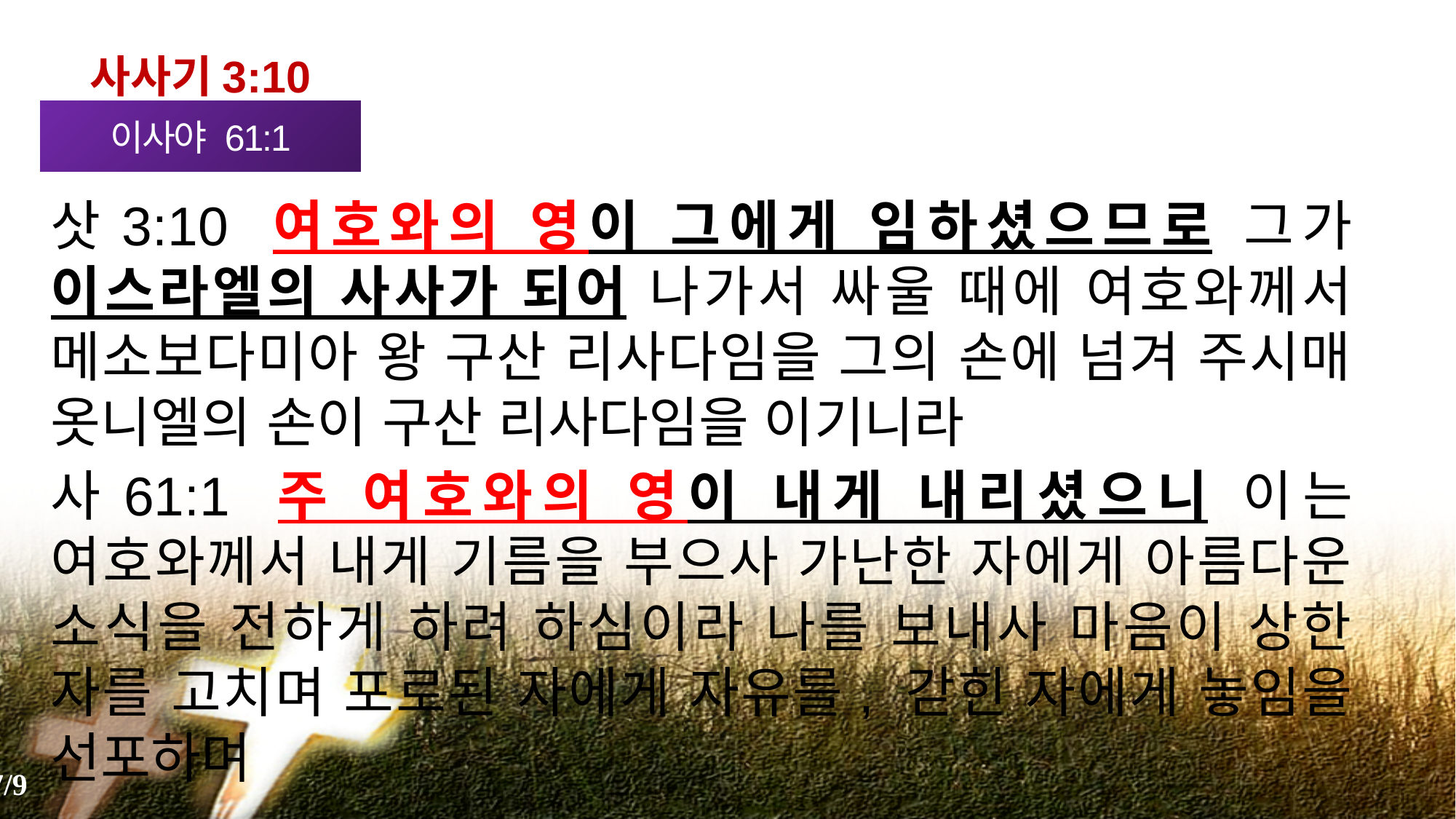

사사기3:10

이사야 61:1
삿3:10 여호와의 영이 그에게 임하셨으므로 그가 이스라엘의 사사가 되어 나가서 싸울 때에 여호와께서 메소보다미아 왕 구산 리사다임을 그의 손에 넘겨 주시매 옷니엘의 손이 구산 리사다임을 이기니라
사61:1 주 여호와의 영이 내게 내리셨으니 이는 여호와께서 내게 기름을 부으사 가난한 자에게 아름다운 소식을 전하게 하려 하심이라 나를 보내사 마음이 상한 자를 고치며 포로된 자에게 자유를, 갇힌 자에게 놓임을 선포하며